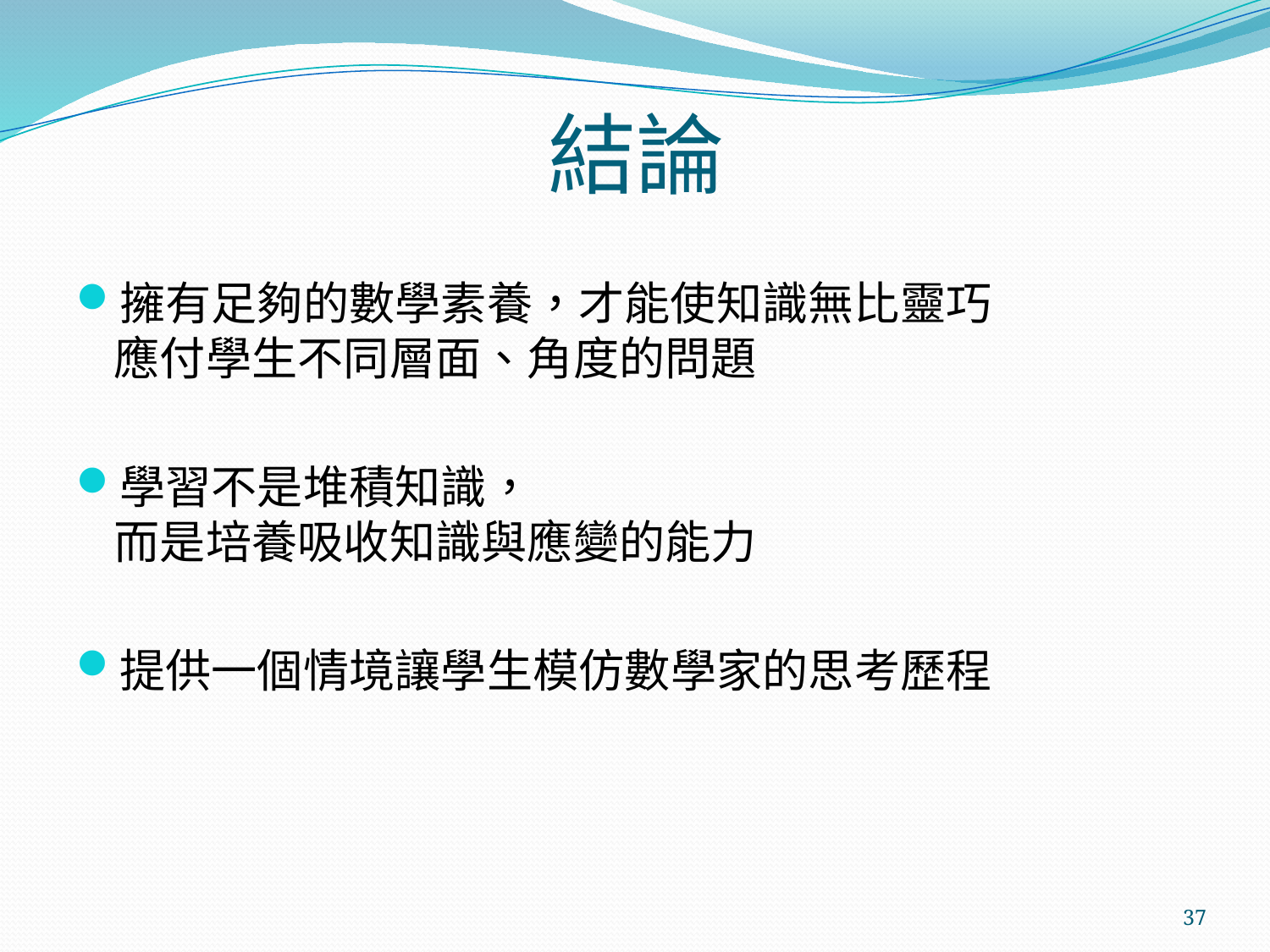

# 結論
擁有足夠的數學素養，才能使知識無比靈巧
應付學生不同層面、角度的問題

學習不是堆積知識，
而是培養吸收知識與應變的能力

提供一個情境讓學生模仿數學家的思考歷程
37